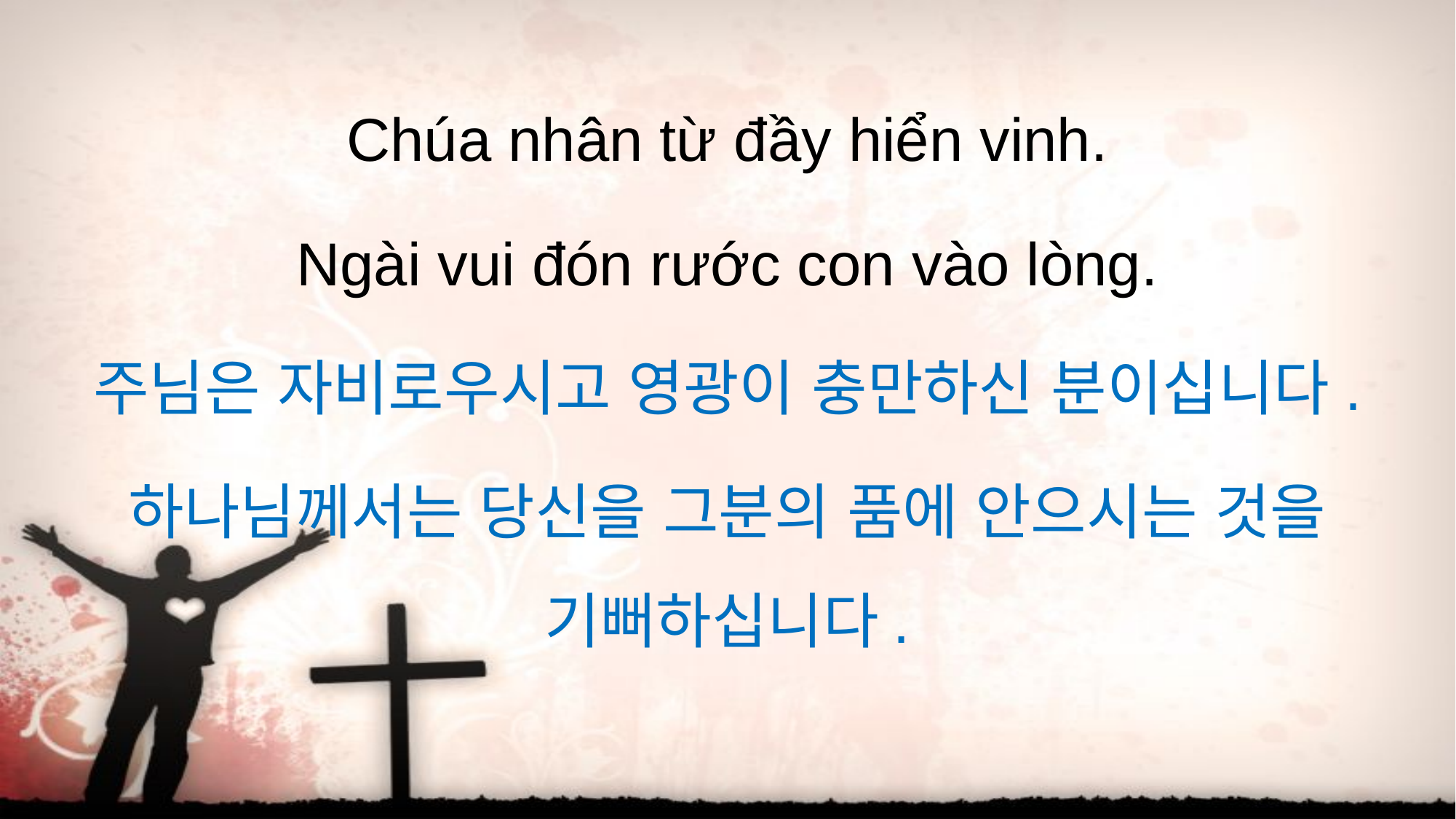

Chúa nhân từ đầy hiển vinh.
Ngài vui đón rước con vào lòng.
주님은 자비로우시고 영광이 충만하신 분이십니다.
하나님께서는 당신을 그분의 품에 안으시는 것을 기뻐하십니다.